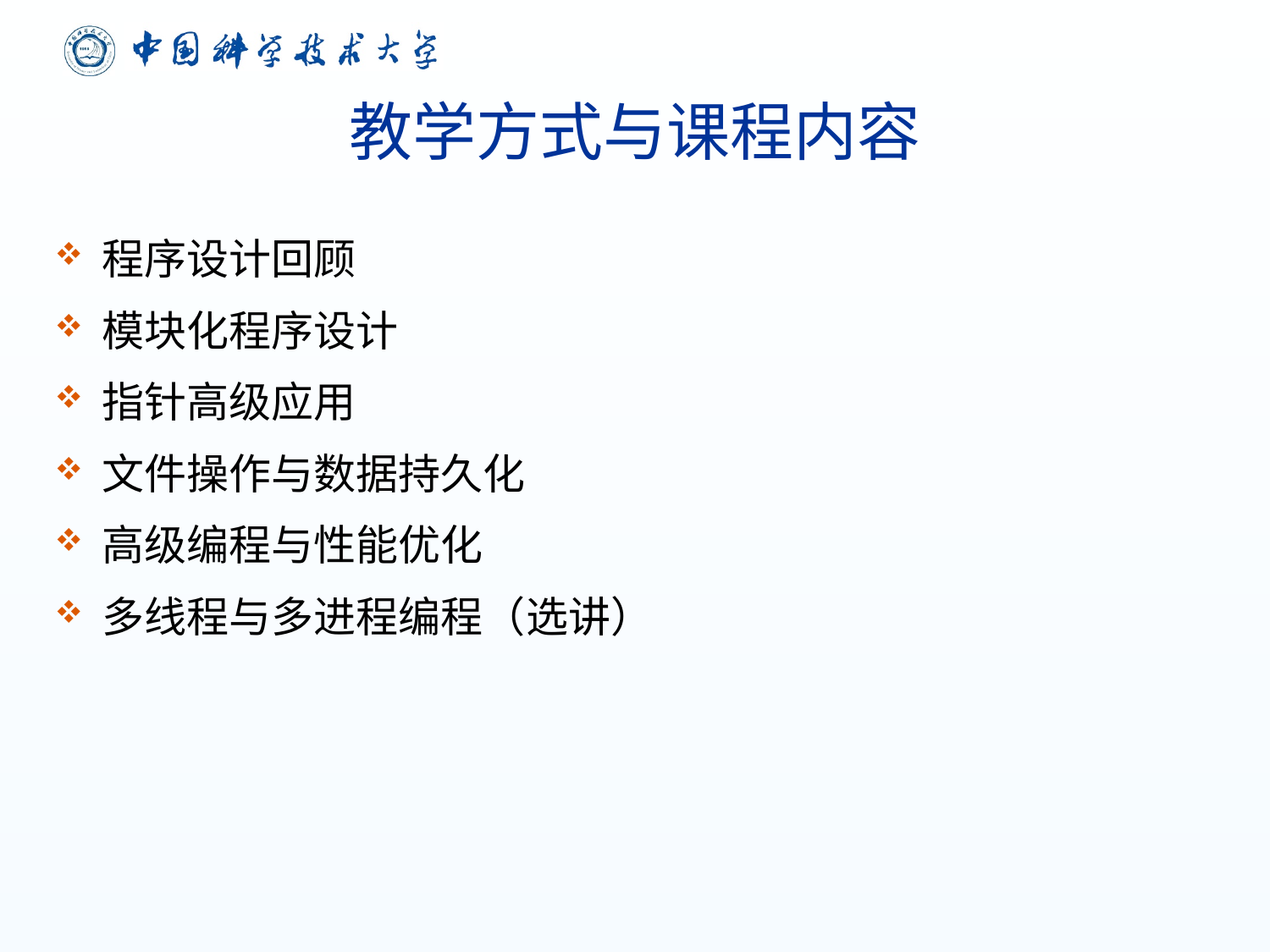

# 教学方式与课程内容
程序设计回顾
模块化程序设计
指针高级应用
文件操作与数据持久化
高级编程与性能优化
多线程与多进程编程（选讲）